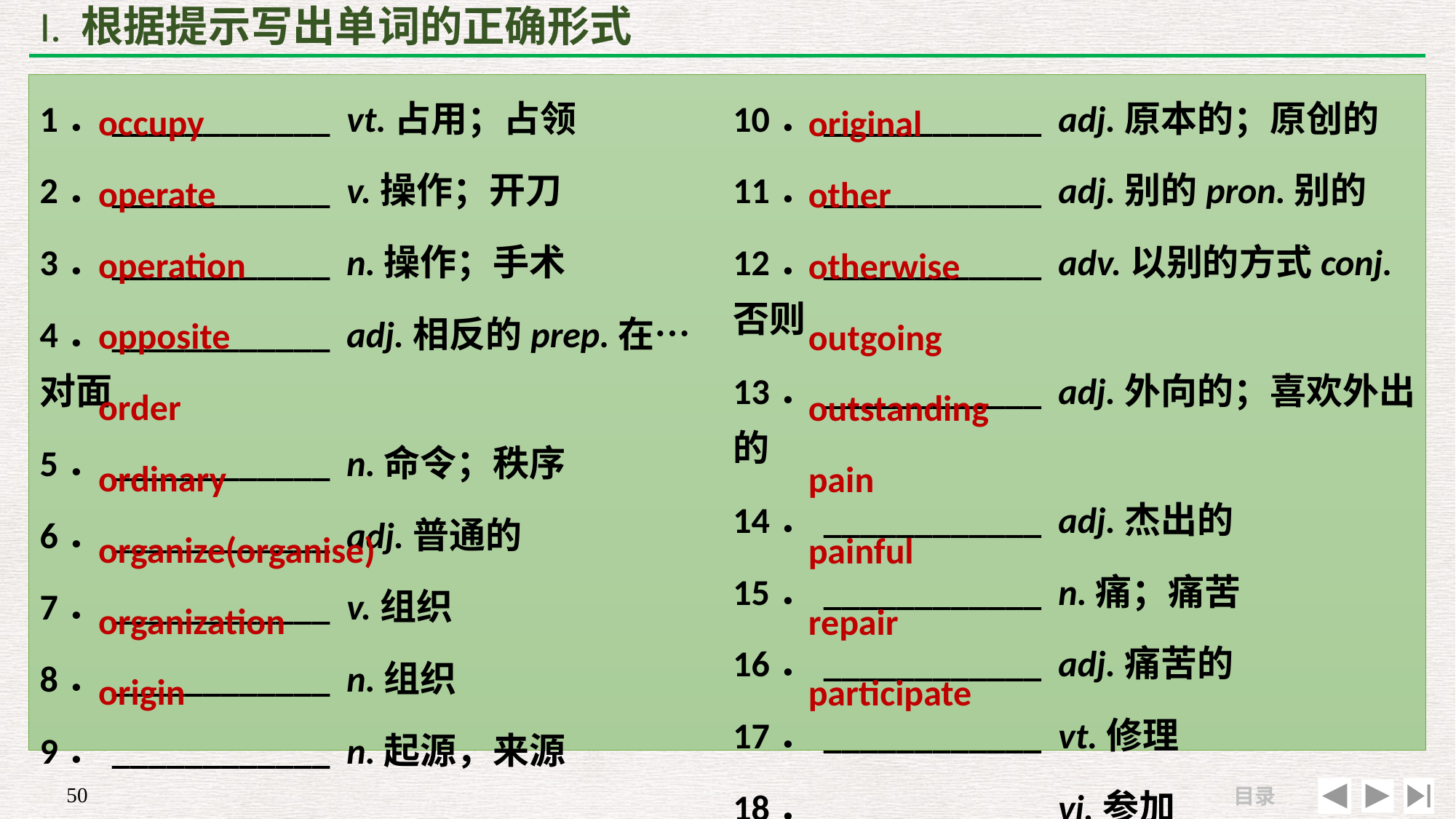

# I. 根据提示写出单词的正确形式
occupy
operate
operation
opposite
order
ordinary
organize(organise)
organization
origin
original
other
otherwise
outgoing
outstanding
pain
painful
repair
participate

1．____________  vt.占用；占领
2．____________  v.操作；开刀
3．____________  n.操作；手术
4．____________  adj.相反的prep.在…对面
5．____________  n.命令；秩序
6．____________  adj.普通的
7．____________  v.组织
8．____________  n.组织
9．____________  n.起源，来源
10．____________  adj.原本的；原创的
11．____________  adj.别的pron.别的
12．____________  adv.以别的方式conj.否则
13．____________  adj.外向的；喜欢外出的
14．____________  adj.杰出的
15．____________  n.痛；痛苦
16．____________  adj.痛苦的
17．____________  vt.修理
18．____________  vi.参加